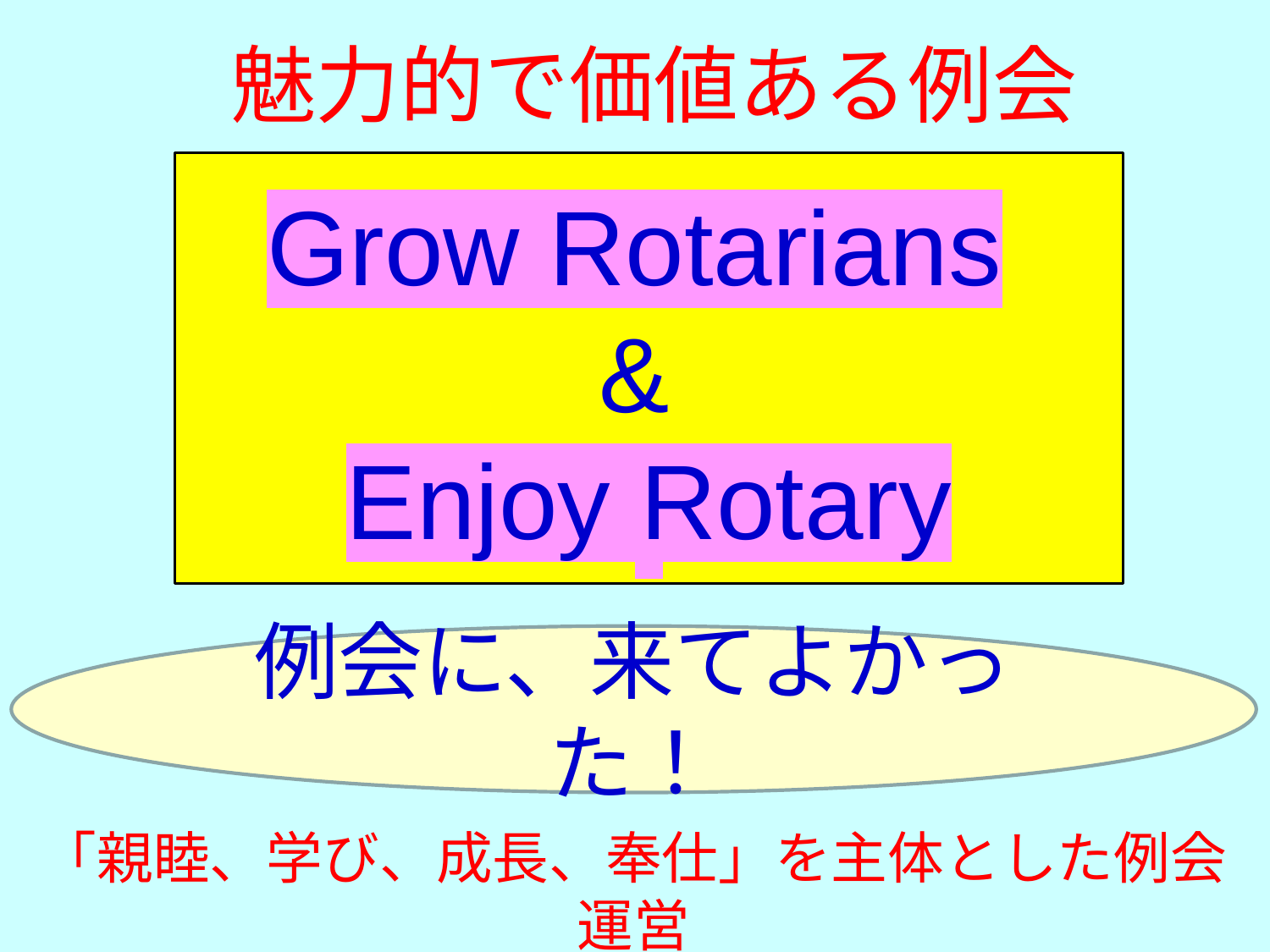

魅力的で価値ある例会

Grow Rotarians
&
Enjoy Rotary

例会に、来てよかった！
「親睦、学び、成長、奉仕」を主体とした例会運営